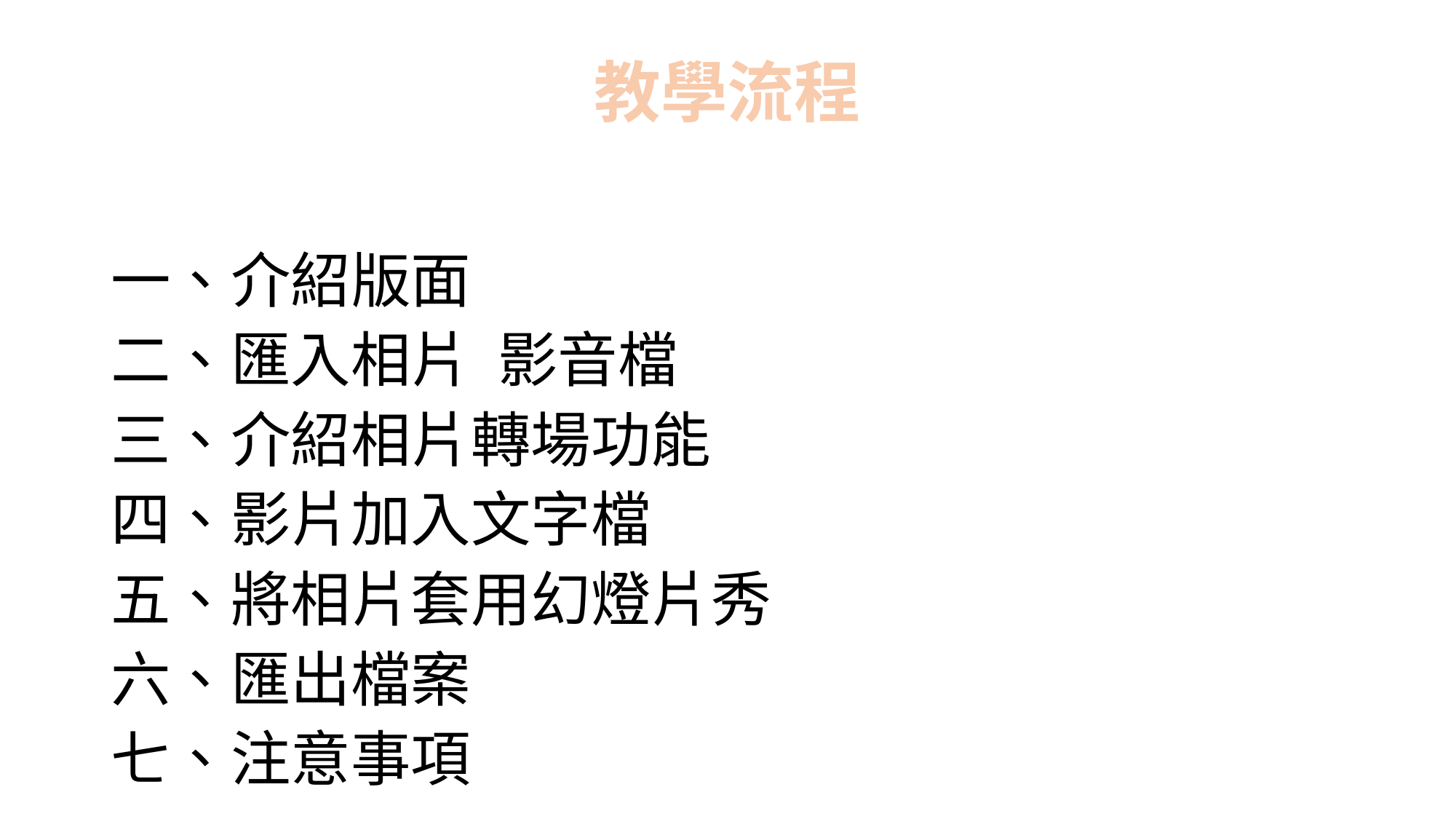

# 教學流程

一、介紹版面
二、匯入相片  影音檔
三、介紹相片轉場功能
四、影片加入文字檔
五、將相片套用幻燈片秀
六、匯出檔案
七、注意事項